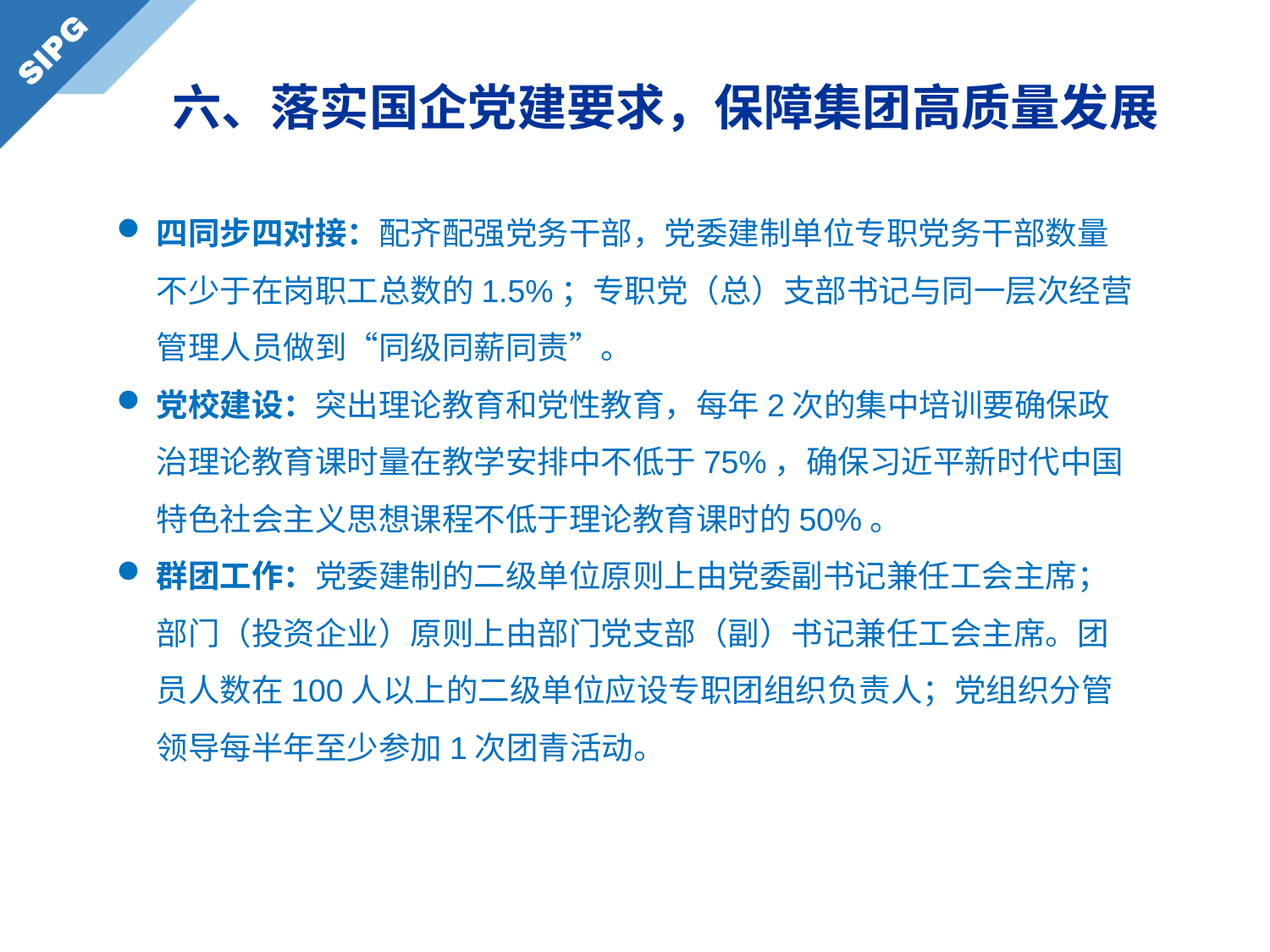

SIPG
六、落实国企党建要求，保障集团高质量发展
四同步四对接：配齐配强党务干部，党委建制单位专职党务干部数量不少于在岗职工总数的1.5%；专职党（总）支部书记与同一层次经营管理人员做到“同级同薪同责”。
党校建设：突出理论教育和党性教育，每年2次的集中培训要确保政治理论教育课时量在教学安排中不低于75%，确保习近平新时代中国特色社会主义思想课程不低于理论教育课时的50%。
群团工作：党委建制的二级单位原则上由党委副书记兼任工会主席；部门（投资企业）原则上由部门党支部（副）书记兼任工会主席。团员人数在100人以上的二级单位应设专职团组织负责人；党组织分管领导每半年至少参加1次团青活动。